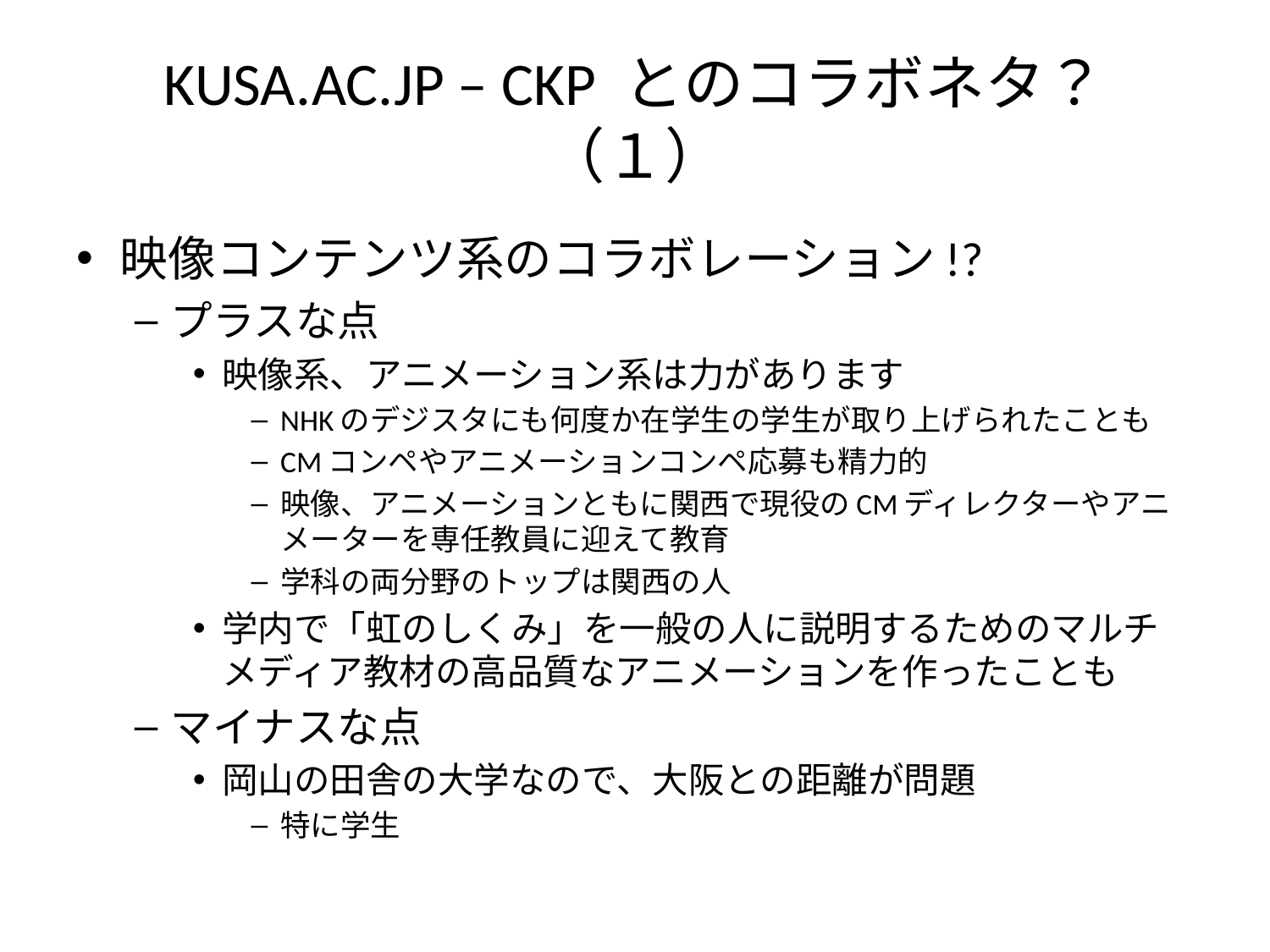

# KUSA.AC.JP – CKP とのコラボネタ？（１）
映像コンテンツ系のコラボレーション!?
プラスな点
映像系、アニメーション系は力があります
NHKのデジスタにも何度か在学生の学生が取り上げられたことも
CMコンペやアニメーションコンペ応募も精力的
映像、アニメーションともに関西で現役のCMディレクターやアニメーターを専任教員に迎えて教育
学科の両分野のトップは関西の人
学内で「虹のしくみ」を一般の人に説明するためのマルチメディア教材の高品質なアニメーションを作ったことも
マイナスな点
岡山の田舎の大学なので、大阪との距離が問題
特に学生